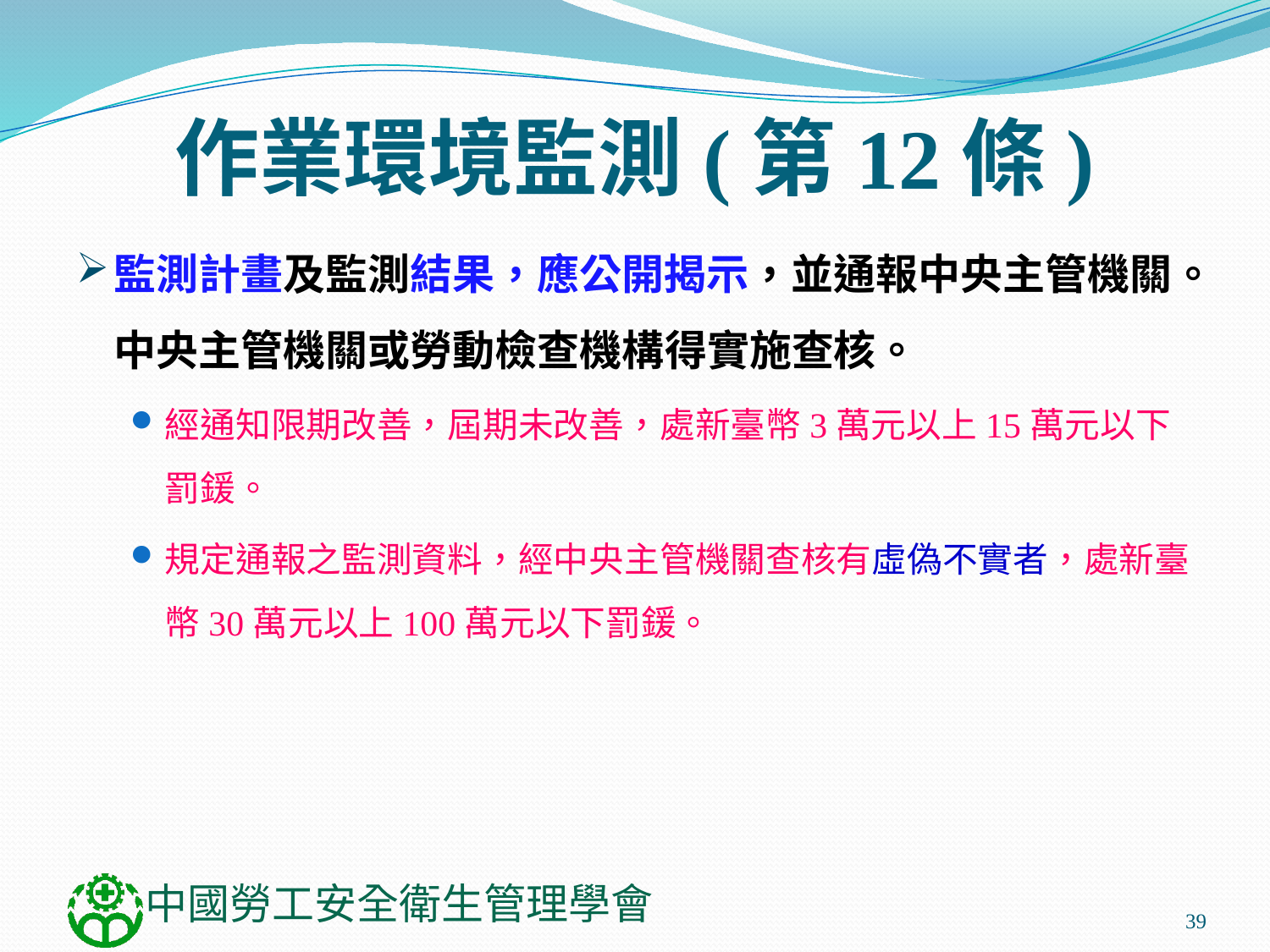

# 作業環境監測(第12條)
監測計畫及監測結果，應公開揭示，並通報中央主管機關。中央主管機關或勞動檢查機構得實施查核。
經通知限期改善，屆期未改善，處新臺幣3萬元以上15萬元以下罰鍰。
規定通報之監測資料，經中央主管機關查核有虛偽不實者，處新臺幣30萬元以上100萬元以下罰鍰。
39